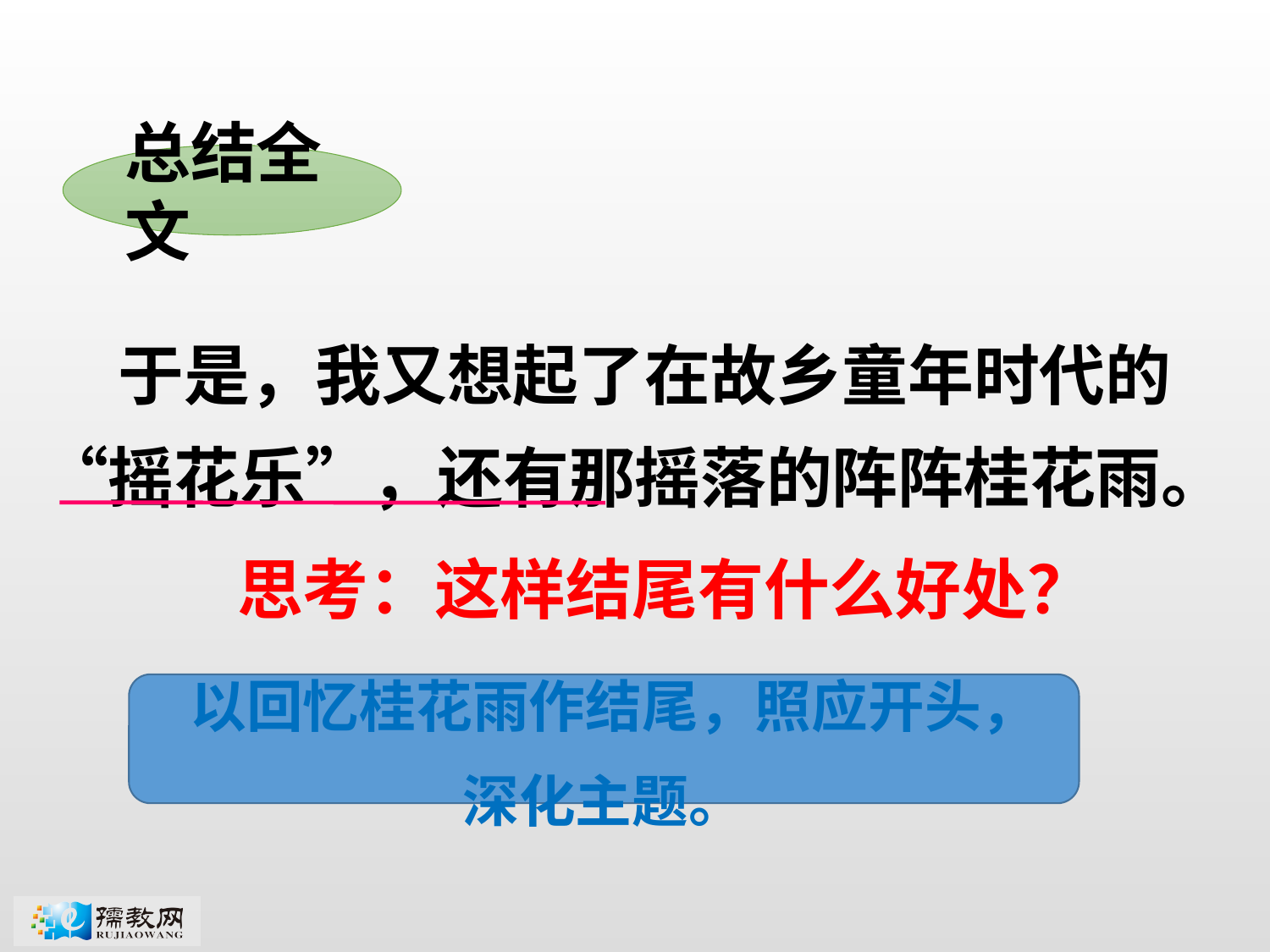

总结全文
    于是，我又想起了在故乡童年时代的“摇花乐”，还有那摇落的阵阵桂花雨。

思考：这样结尾有什么好处？
 以回忆桂花雨作结尾，照应开头，深化主题。